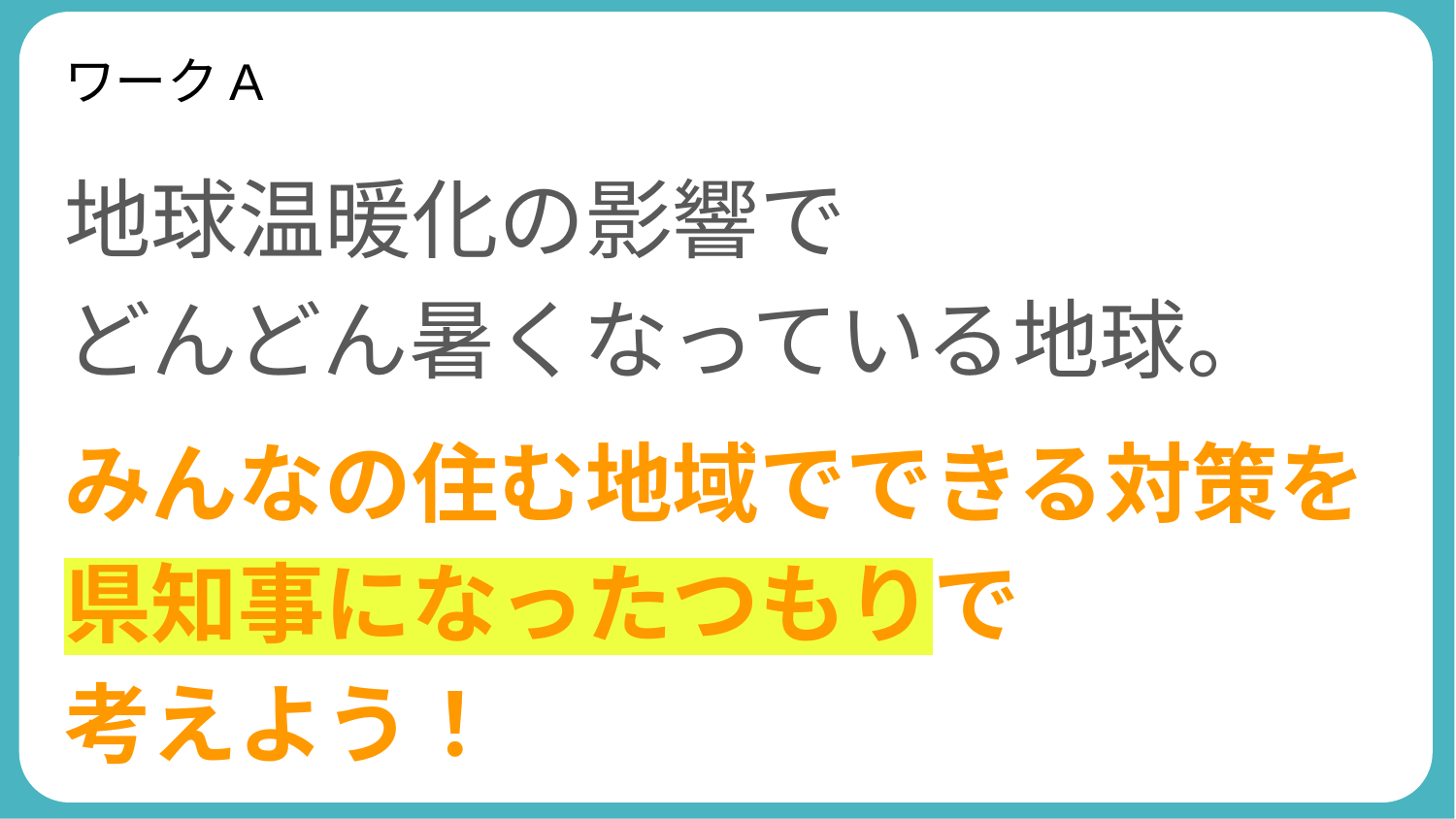

# ワークA
地球温暖化の影響で
どんどん暑くなっている地球。
みんなの住む地域でできる対策を
県知事になったつもりで
考えよう！